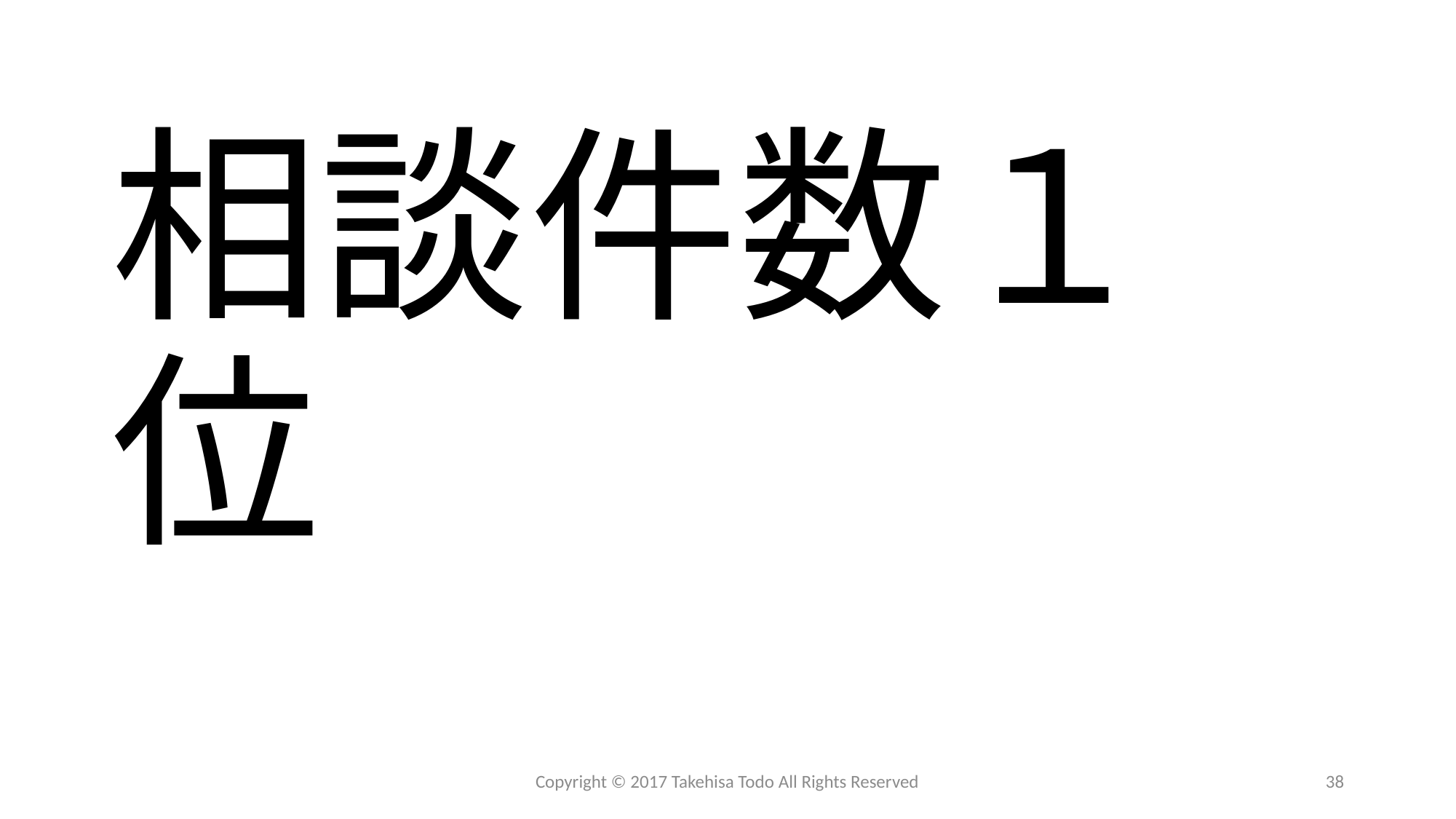

# 相談件数１位
Copyright © 2017 Takehisa Todo All Rights Reserved
38